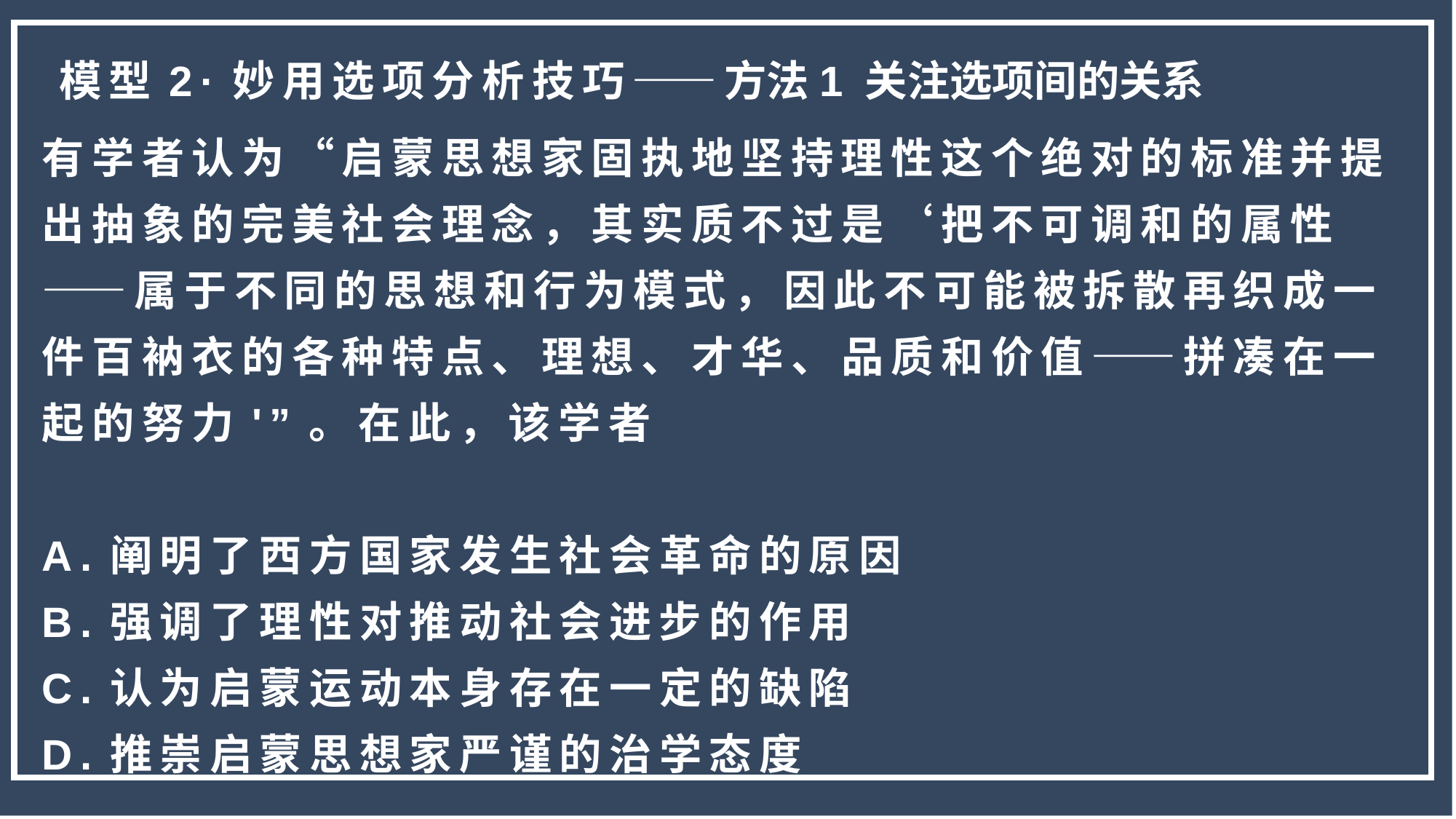

模型2·妙用选项分析技巧——方法1 关注选项间的关系
有学者认为“启蒙思想家固执地坚持理性这个绝对的标准并提出抽象的完美社会理念，其实质不过是‘把不可调和的属性——属于不同的思想和行为模式，因此不可能被拆散再织成一件百衲衣的各种特点、理想、才华、品质和价值——拼凑在一起的努力'”。在此，该学者

A.阐明了西方国家发生社会革命的原因
B.强调了理性对推动社会进步的作用
C.认为启蒙运动本身存在一定的缺陷
D.推崇启蒙思想家严谨的治学态度